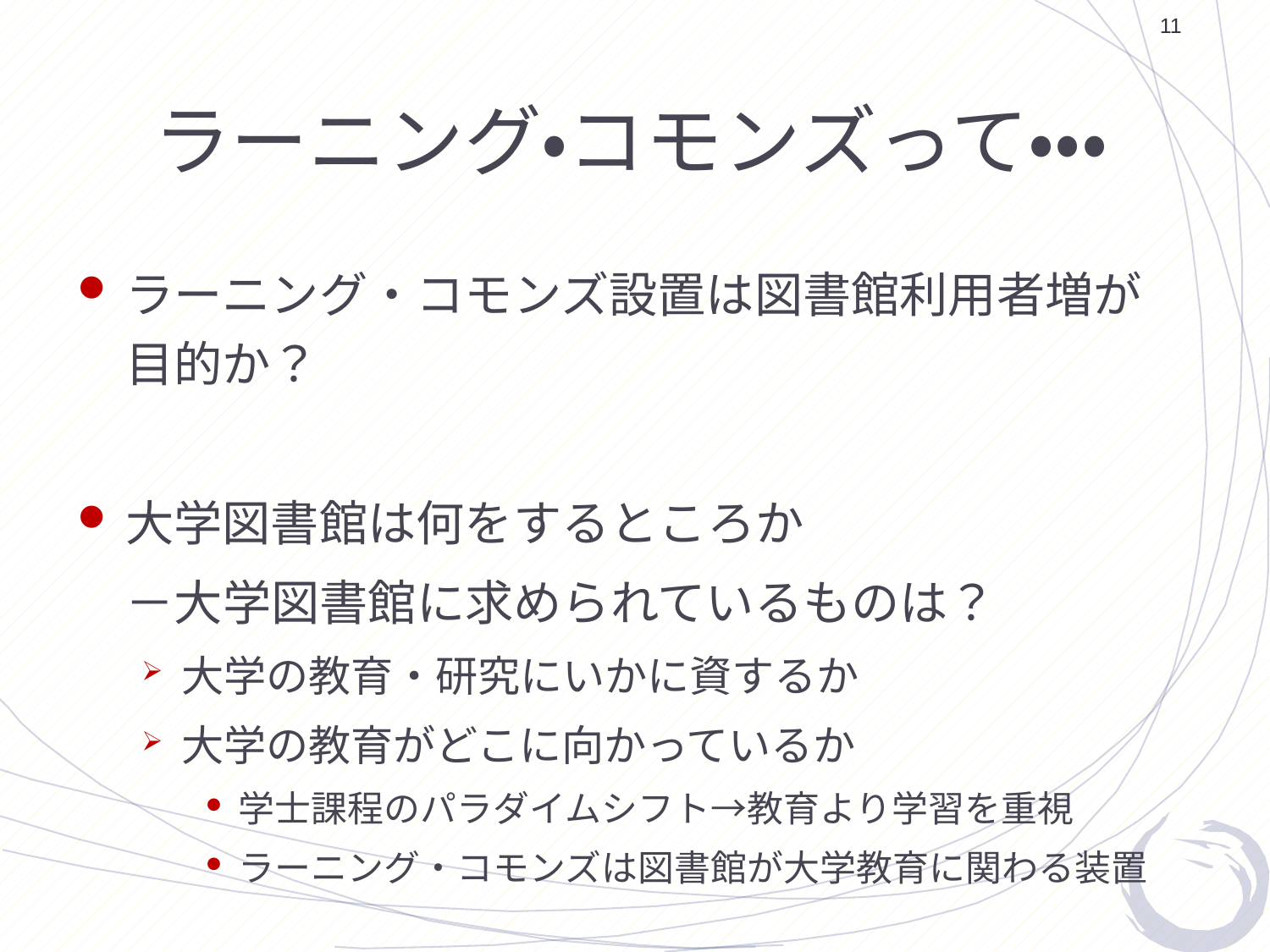

11
# ラーニング・コモンズって・・・
ラーニング・コモンズ設置は図書館利用者増が　目的か？

大学図書館は何をするところか
　－大学図書館に求められているものは？
大学の教育・研究にいかに資するか
大学の教育がどこに向かっているか
学士課程のパラダイムシフト→教育より学習を重視
ラーニング・コモンズは図書館が大学教育に関わる装置